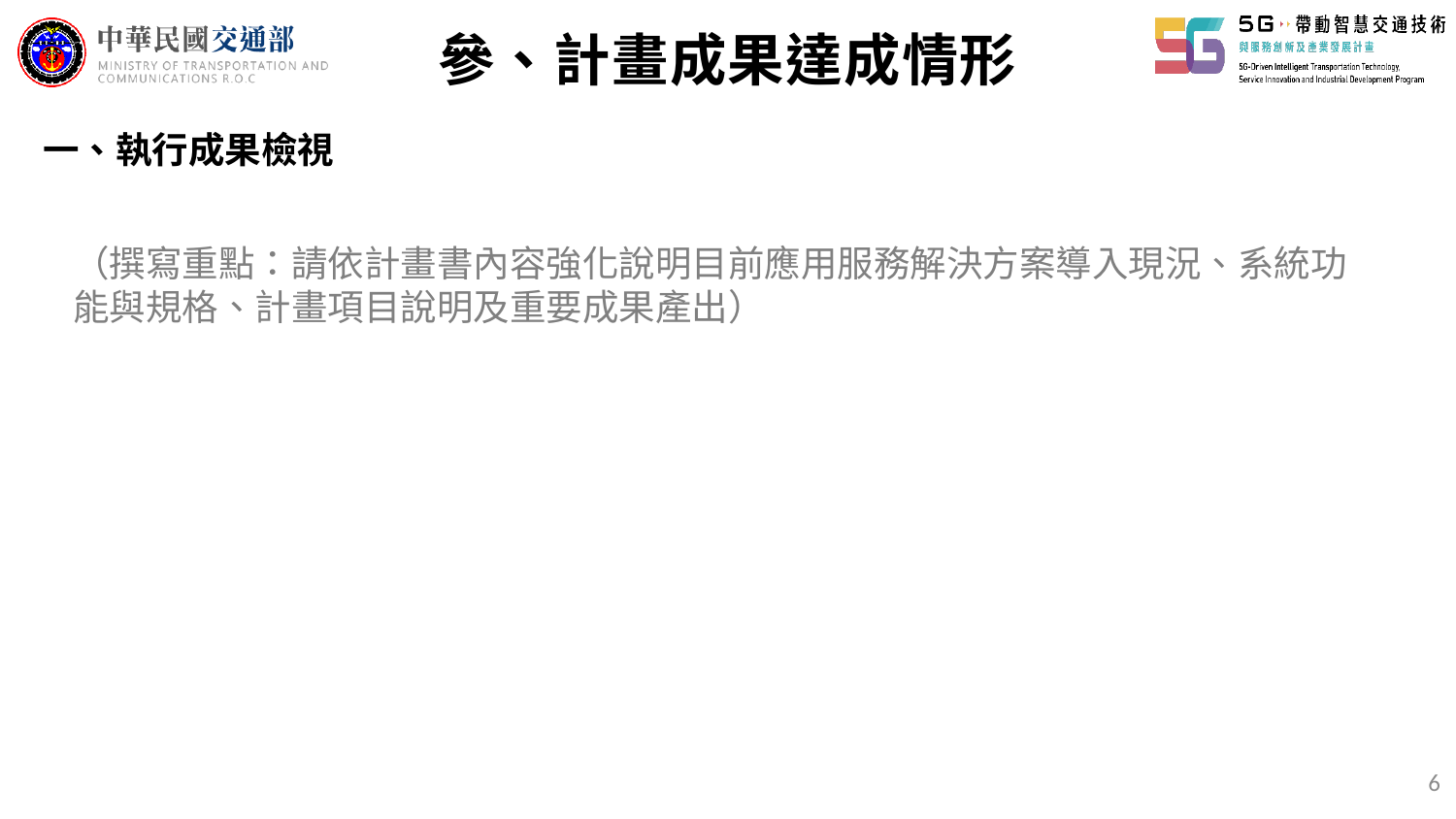

參、計畫成果達成情形
一、執行成果檢視
（撰寫重點：請依計畫書內容強化說明目前應用服務解決方案導入現況、系統功能與規格、計畫項目說明及重要成果產出）
6